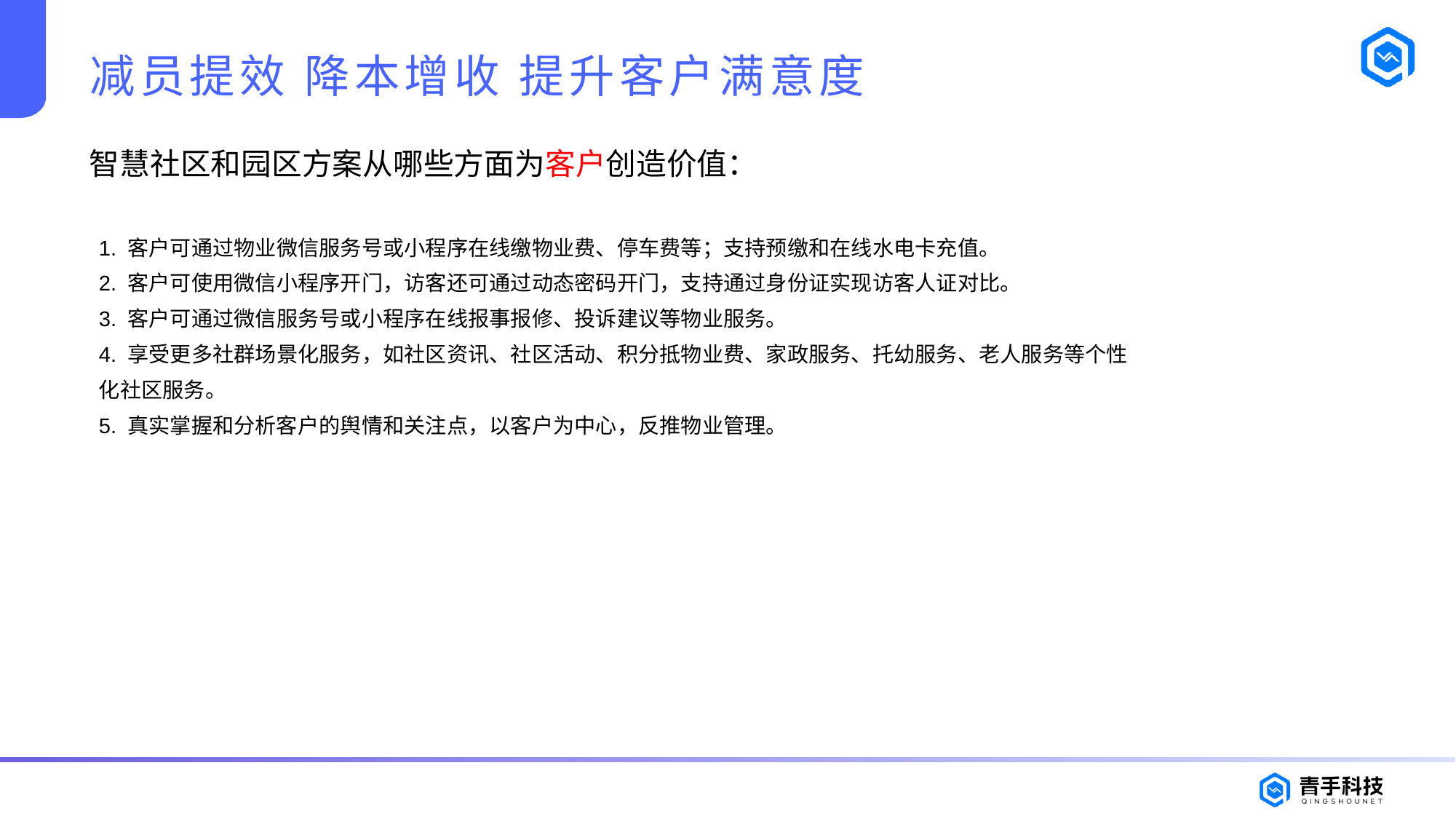

# 减员提效 降本增收 提升客户满意度
智慧社区和园区方案从哪些方面为客户创造价值：
1. 客户可通过物业微信服务号或小程序在线缴物业费、停车费等；支持预缴和在线水电卡充值。
2. 客户可使用微信小程序开门，访客还可通过动态密码开门，支持通过身份证实现访客人证对比。
3. 客户可通过微信服务号或小程序在线报事报修、投诉建议等物业服务。
4. 享受更多社群场景化服务，如社区资讯、社区活动、积分抵物业费、家政服务、托幼服务、老人服务等个性化社区服务。
5. 真实掌握和分析客户的舆情和关注点，以客户为中心，反推物业管理。